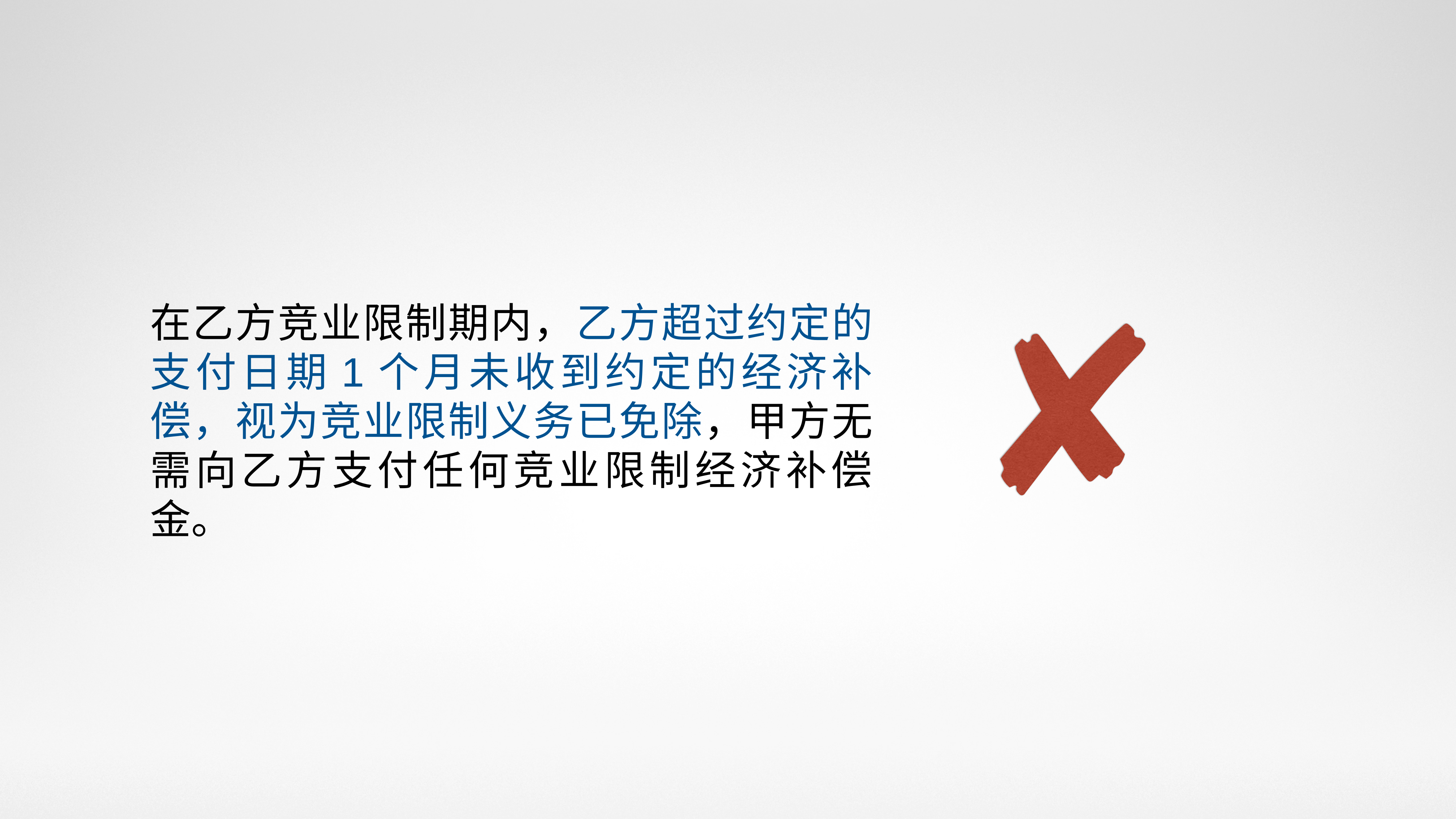

在乙方竞业限制期内，乙方超过约定的支付日期1个月未收到约定的经济补偿，视为竞业限制义务已免除，甲方无需向乙方支付任何竞业限制经济补偿金。